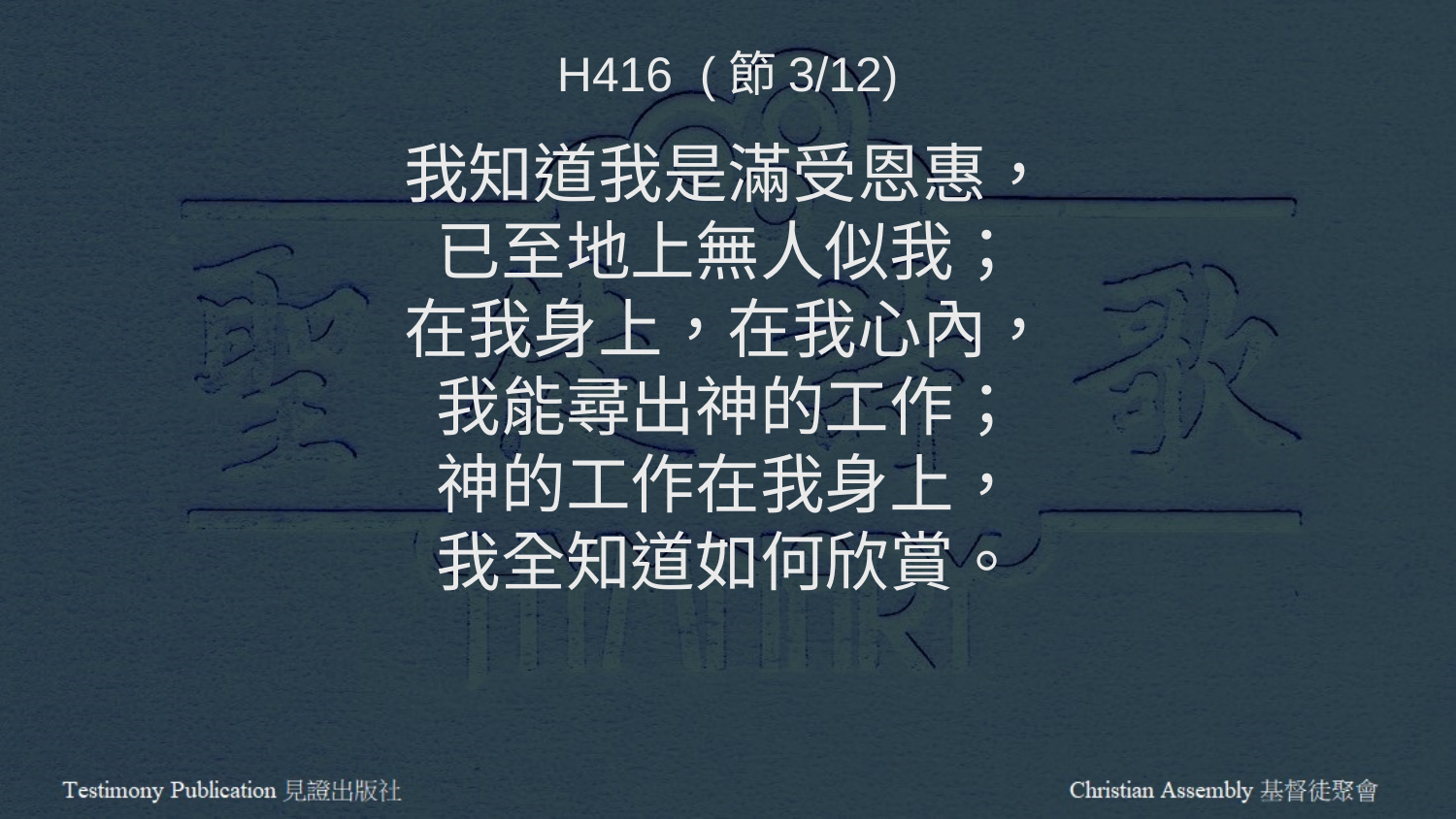

H416  (節3/12)

我知道我是滿受恩惠，
已至地上無人似我；
在我身上，在我心內，
我能尋出神的工作；
神的工作在我身上，
我全知道如何欣賞。